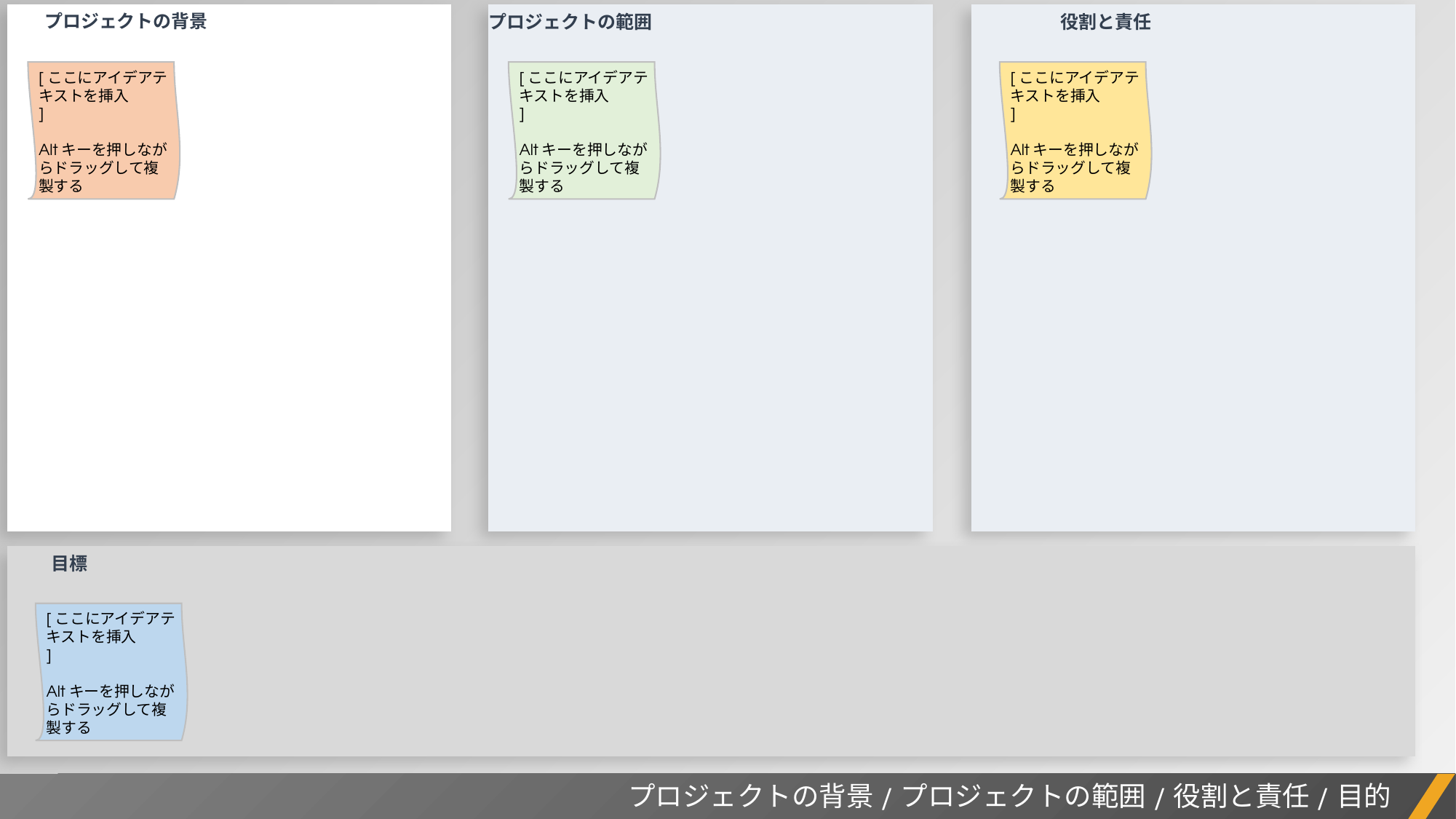

|  |
| --- |
|  |
| --- |
|  |
| --- |
プロジェクトの背景
プロジェクトの範囲
役割と責任

[ここにアイデアテキストを挿入
]

Altキーを押しながらドラッグして複製する

[ここにアイデアテキストを挿入
]

Altキーを押しながらドラッグして複製する

[ここにアイデアテキストを挿入
]

Altキーを押しながらドラッグして複製する
|  |
| --- |
目標

[ここにアイデアテキストを挿入
]

Altキーを押しながらドラッグして複製する
プロジェクトの背景/プロジェクトの範囲/役割と責任/目的
プロジェクトレポート